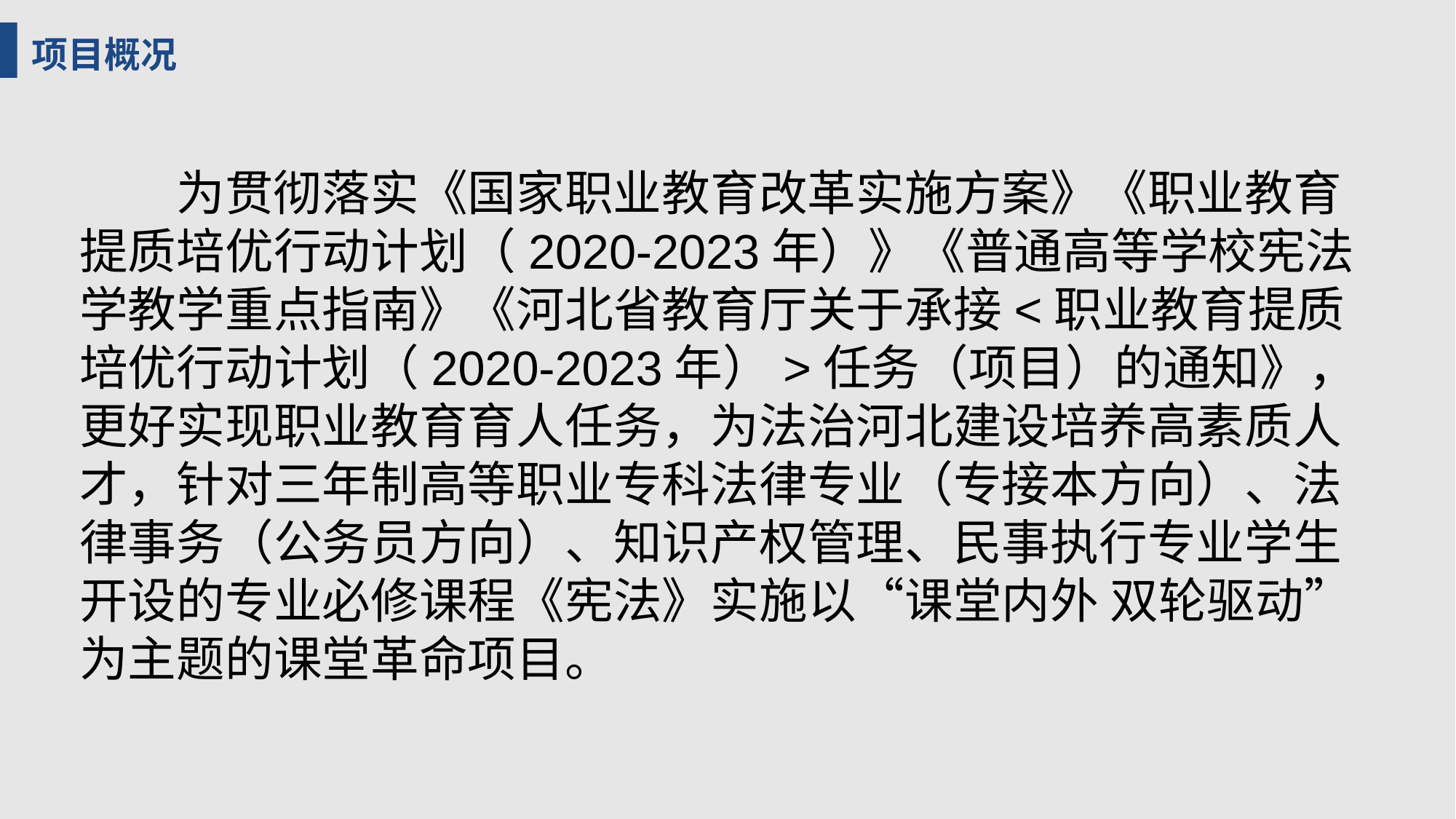

项目概况
为贯彻落实《国家职业教育改革实施方案》《职业教育提质培优行动计划（2020-2023年）》《普通高等学校宪法学教学重点指南》《河北省教育厅关于承接<职业教育提质培优行动计划（2020-2023年）>任务（项目）的通知》，更好实现职业教育育人任务，为法治河北建设培养高素质人才，针对三年制高等职业专科法律专业（专接本方向）、法律事务（公务员方向）、知识产权管理、民事执行专业学生开设的专业必修课程《宪法》实施以“课堂内外 双轮驱动”为主题的课堂革命项目。